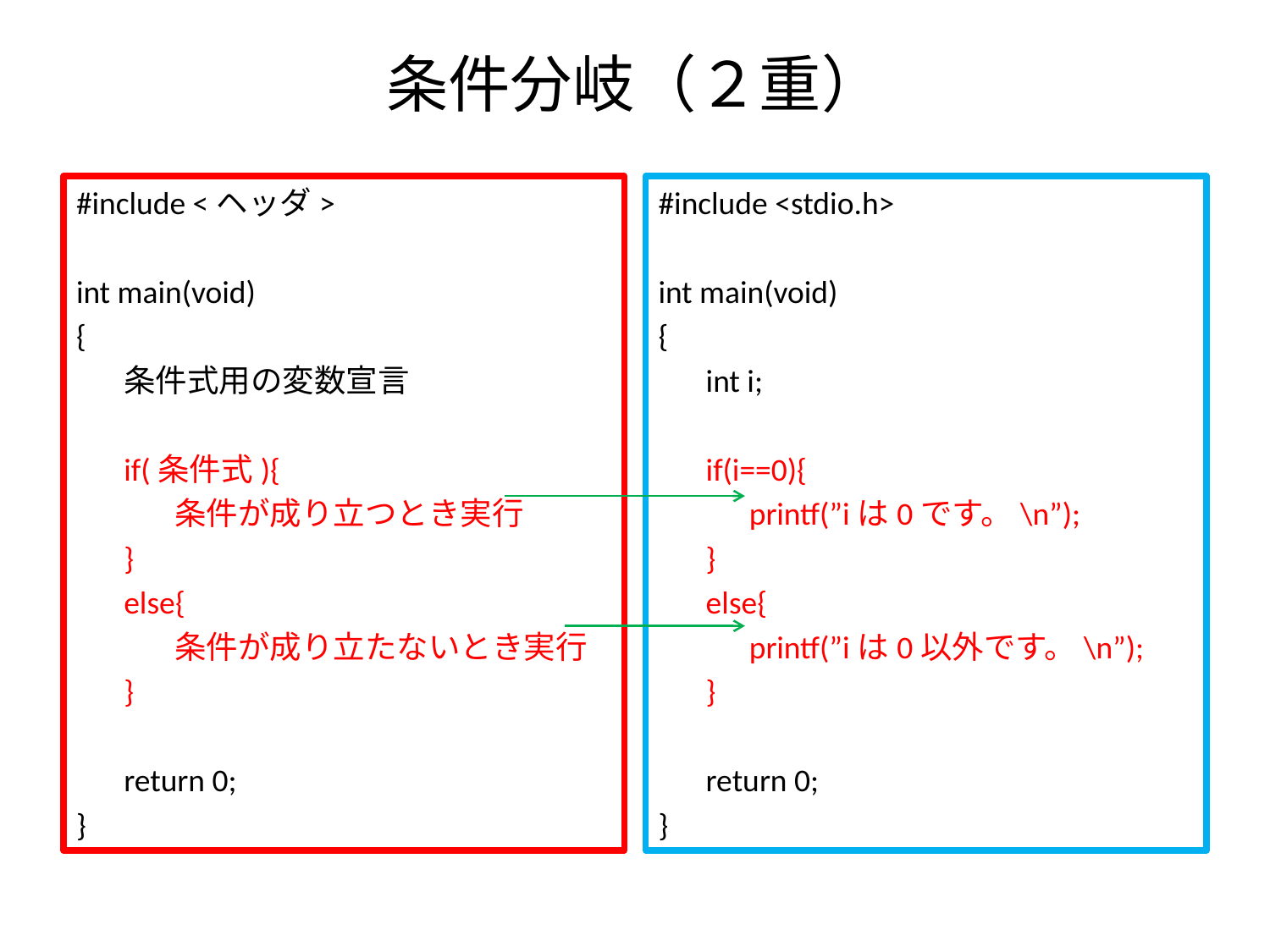

# 条件分岐（２重）
#include <ヘッダ>

int main(void)
{
	条件式用の変数宣言

	if(条件式){
	      条件が成り立つとき実行
	}
	else{
	      条件が成り立たないとき実行
	}

	return 0;
}
#include <stdio.h>

int main(void)
{
	int i;

	if(i==0){
	      printf(”iは0です。\n”);
	}
	else{
	      printf(”iは0以外です。\n”);
	}

	return 0;
}